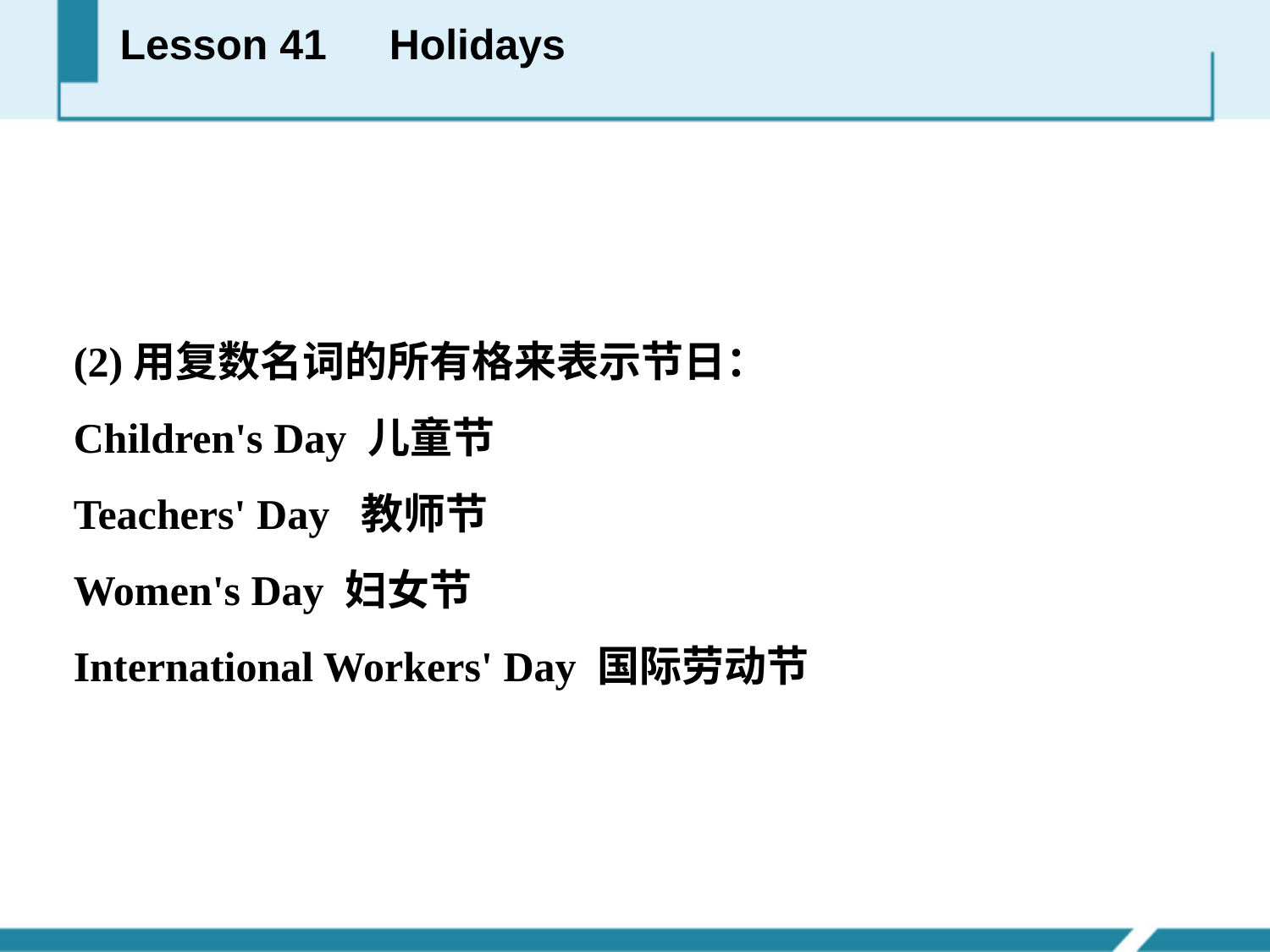

Lesson 41　Holidays
(2)用复数名词的所有格来表示节日：
Children's Day 儿童节
Teachers' Day  教师节
Women's Day 妇女节
International Workers' Day 国际劳动节